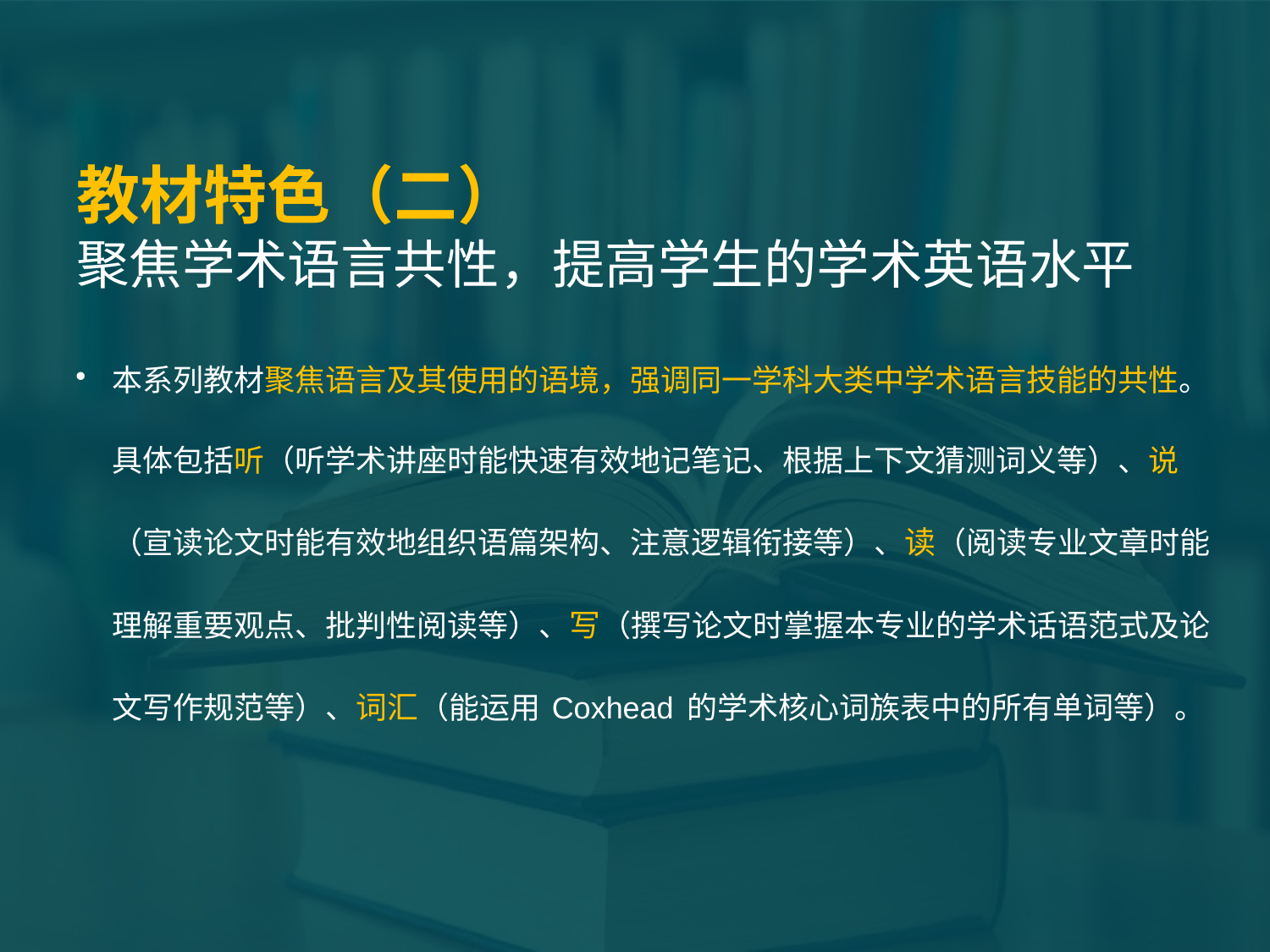

# 教材特色（二） 聚焦学术语言共性，提高学生的学术英语水平
本系列教材聚焦语言及其使用的语境，强调同一学科大类中学术语言技能的共性。具体包括听（听学术讲座时能快速有效地记笔记、根据上下文猜测词义等）、说（宣读论文时能有效地组织语篇架构、注意逻辑衔接等）、读（阅读专业文章时能理解重要观点、批判性阅读等）、写（撰写论文时掌握本专业的学术话语范式及论文写作规范等）、词汇（能运用 Coxhead 的学术核心词族表中的所有单词等）。